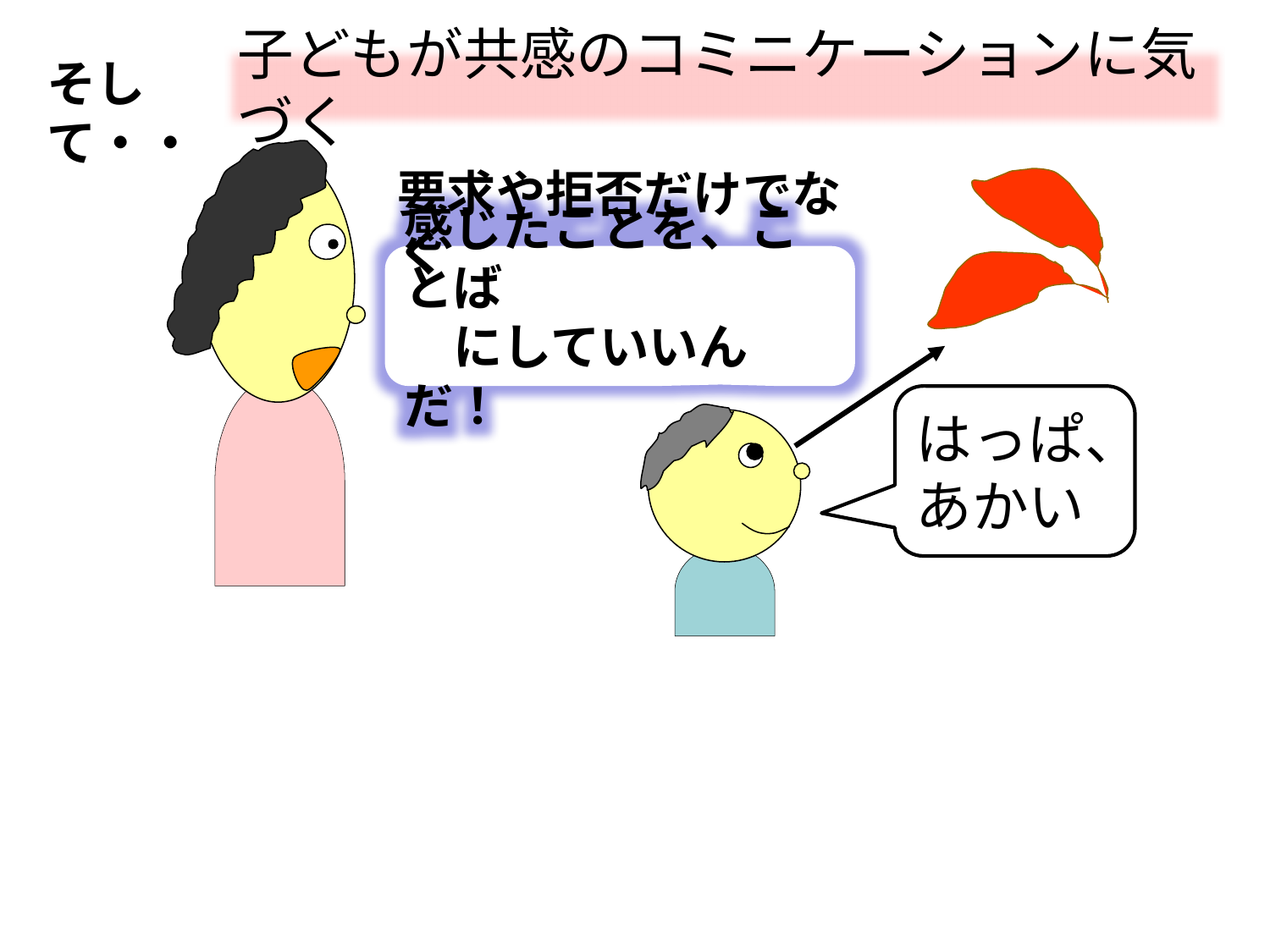

子どもが共感のコミニケーションに気づく
そして・・

要求や拒否だけでなく
感じたことを、ことば
　にしていいんだ！
はっぱ、
あかい